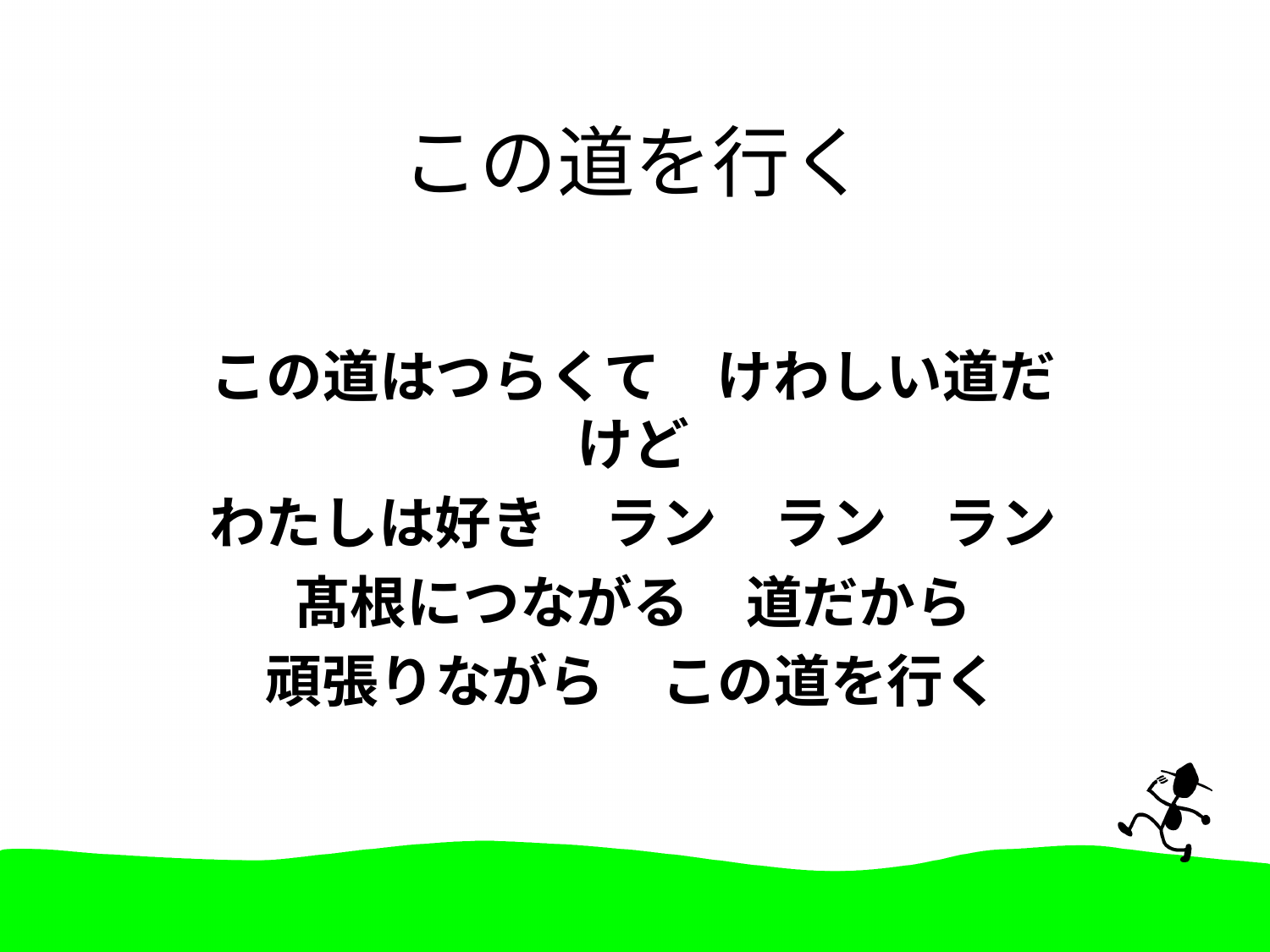

# この道を行く
この道はつらくて　けわしい道だけど
わたしは好き　ラン　ラン　ラン
髙根につながる　道だから
頑張りながら　この道を行く